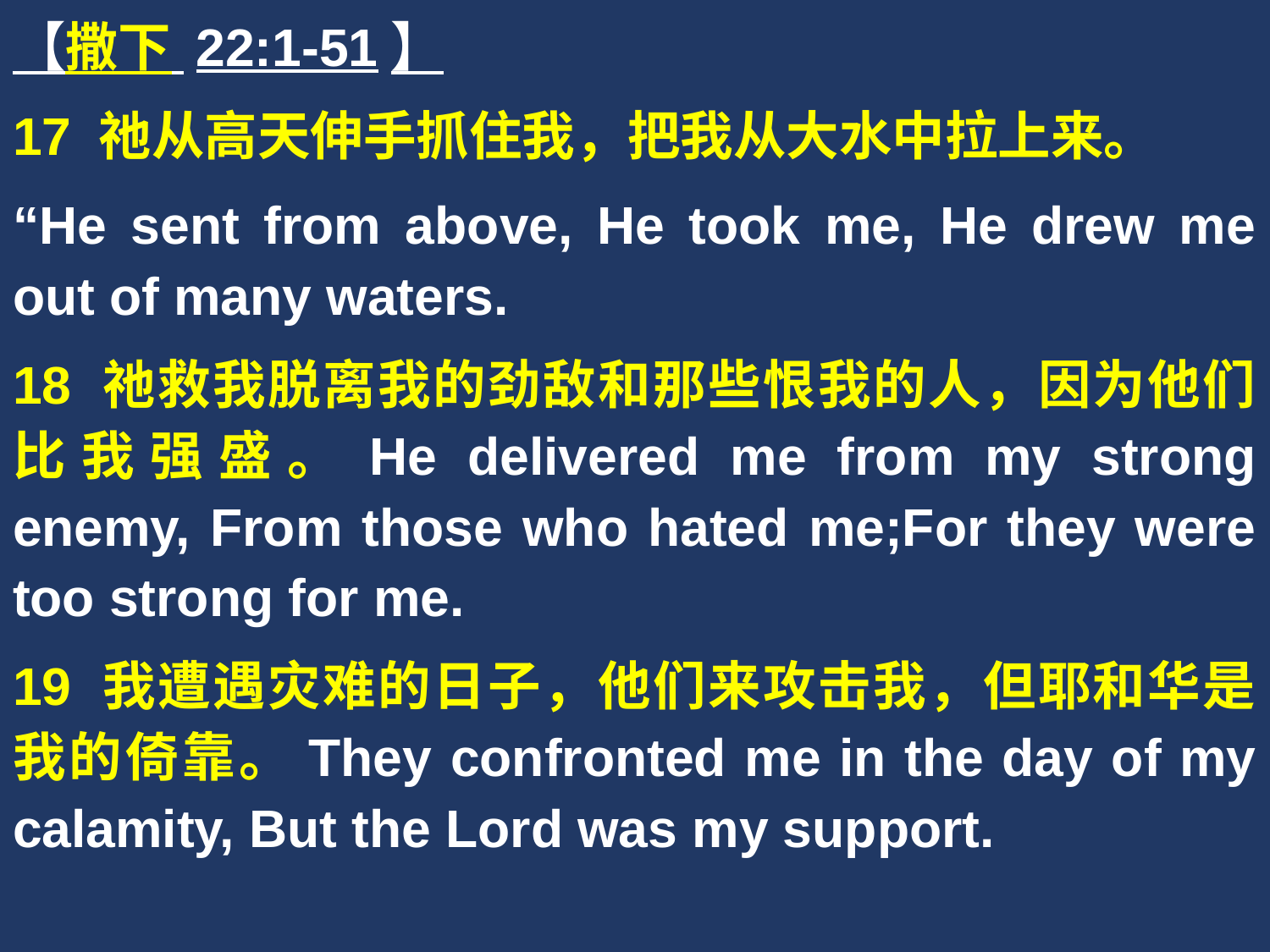

【撒下 22:1-51】
17 祂从高天伸手抓住我，把我从大水中拉上来。
“He sent from above, He took me, He drew me out of many waters.
18 祂救我脱离我的劲敌和那些恨我的人，因为他们比我强盛。He delivered me from my strong enemy, From those who hated me;For they were too strong for me.
19 我遭遇灾难的日子，他们来攻击我，但耶和华是我的倚靠。They confronted me in the day of my calamity, But the Lord was my support.